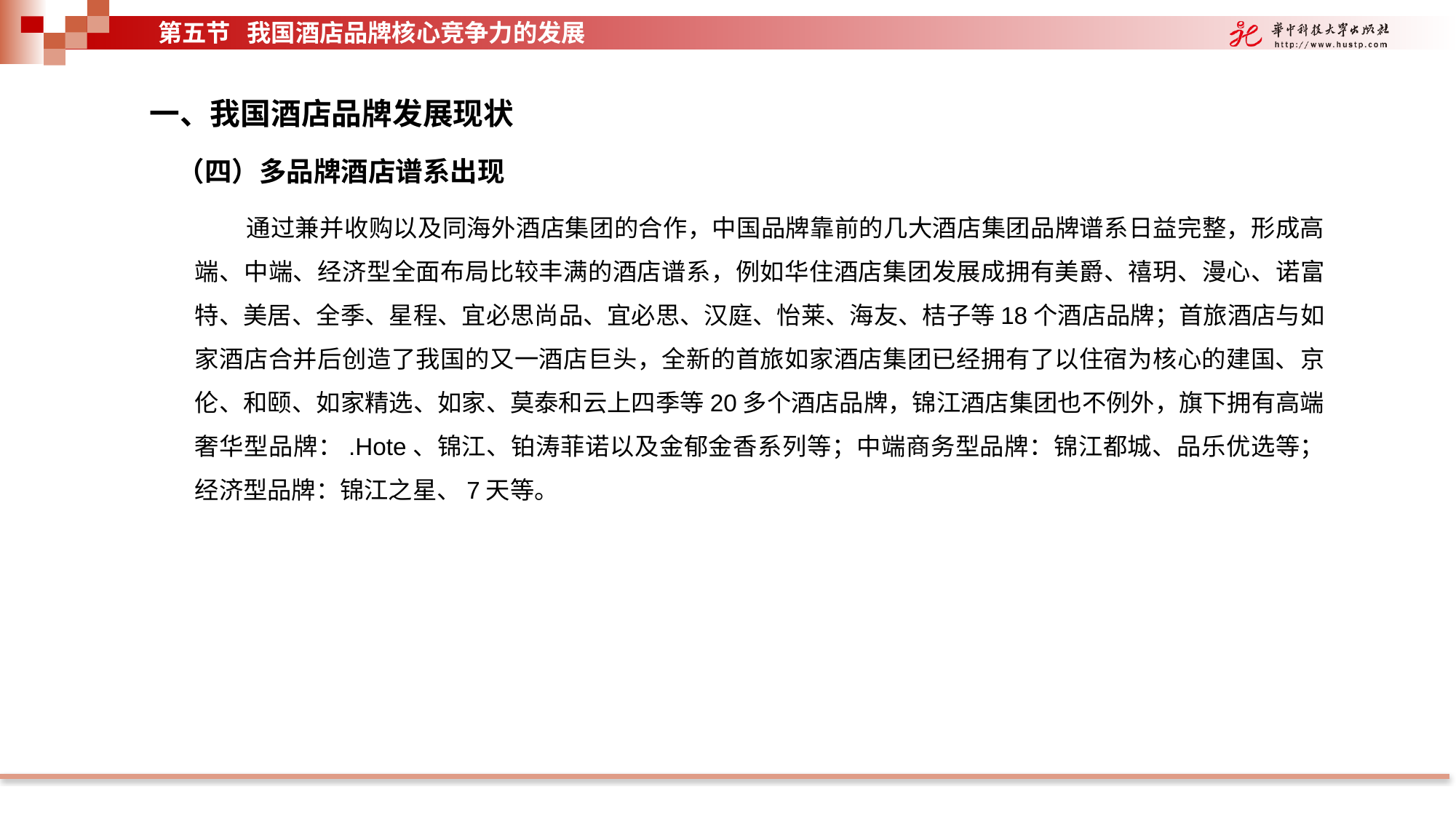

第五节   我国酒店品牌核心竞争力的发展
一、我国酒店品牌发展现状
（四）多品牌酒店谱系出现
通过兼并收购以及同海外酒店集团的合作，中国品牌靠前的几大酒店集团品牌谱系日益完整，形成高端、中端、经济型全面布局比较丰满的酒店谱系，例如华住酒店集团发展成拥有美爵、禧玥、漫心、诺富特、美居、全季、星程、宜必思尚品、宜必思、汉庭、怡莱、海友、桔子等18个酒店品牌；首旅酒店与如家酒店合并后创造了我国的又一酒店巨头，全新的首旅如家酒店集团已经拥有了以住宿为核心的建国、京伦、和颐、如家精选、如家、莫泰和云上四季等20多个酒店品牌，锦江酒店集团也不例外，旗下拥有高端奢华型品牌：.Hote、锦江、铂涛菲诺以及金郁金香系列等；中端商务型品牌：锦江都城、品乐优选等；经济型品牌：锦江之星、7天等。